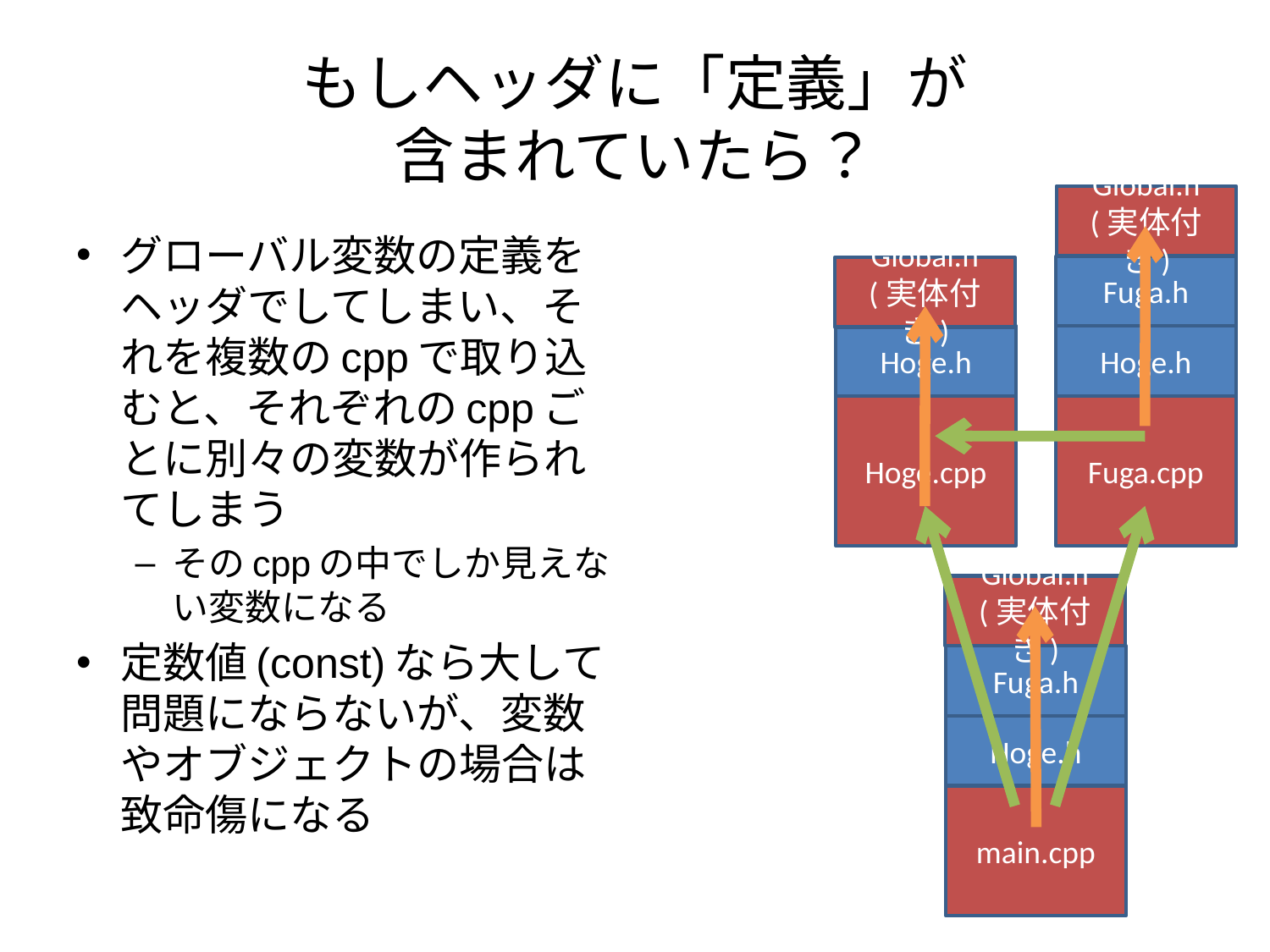

# もしヘッダに「定義」が 含まれていたら？
Global.h
(実体付き)
グローバル変数の定義をヘッダでしてしまい、それを複数のcppで取り込むと、それぞれのcppごとに別々の変数が作られてしまう
そのcppの中でしか見えない変数になる
定数値(const)なら大して問題にならないが、変数やオブジェクトの場合は致命傷になる
Fuga.h
Global.h
(実体付き)
Hoge.h
Hoge.h
Hoge.cpp
Fuga.cpp
Global.h
(実体付き)
Fuga.h
Hoge.h
main.cpp